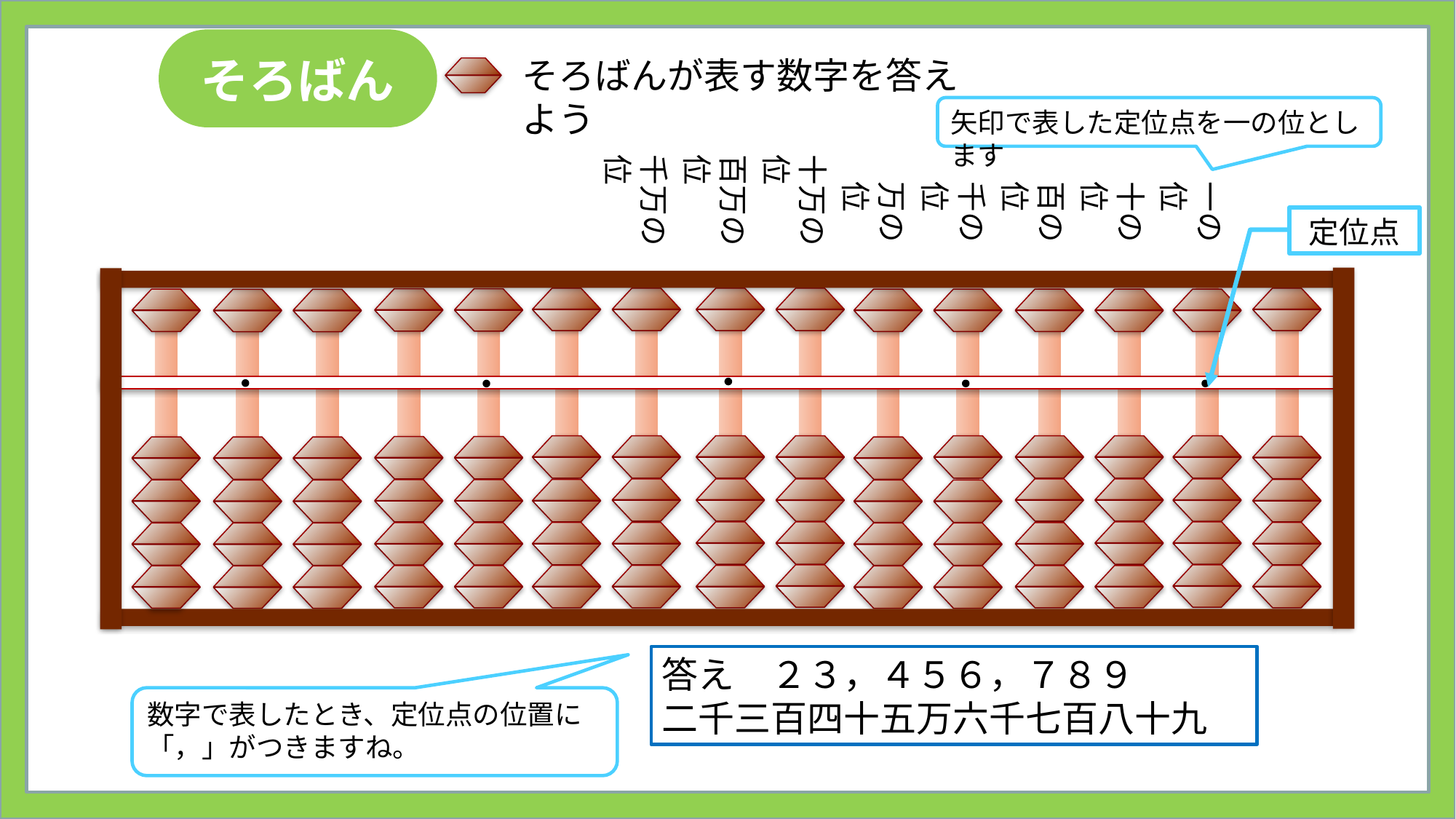

そろばん
そろばんが表す数字を答えよう

矢印で表した定位点を一の位とします
千万の位
百万の位
十万の位
万の位
千の位
百の位
十の位
一の位
定位点

答え　２３，４５６，７８９
二千三百四十五万六千七百八十九
数字で表したとき、定位点の位置に「，」がつきますね。